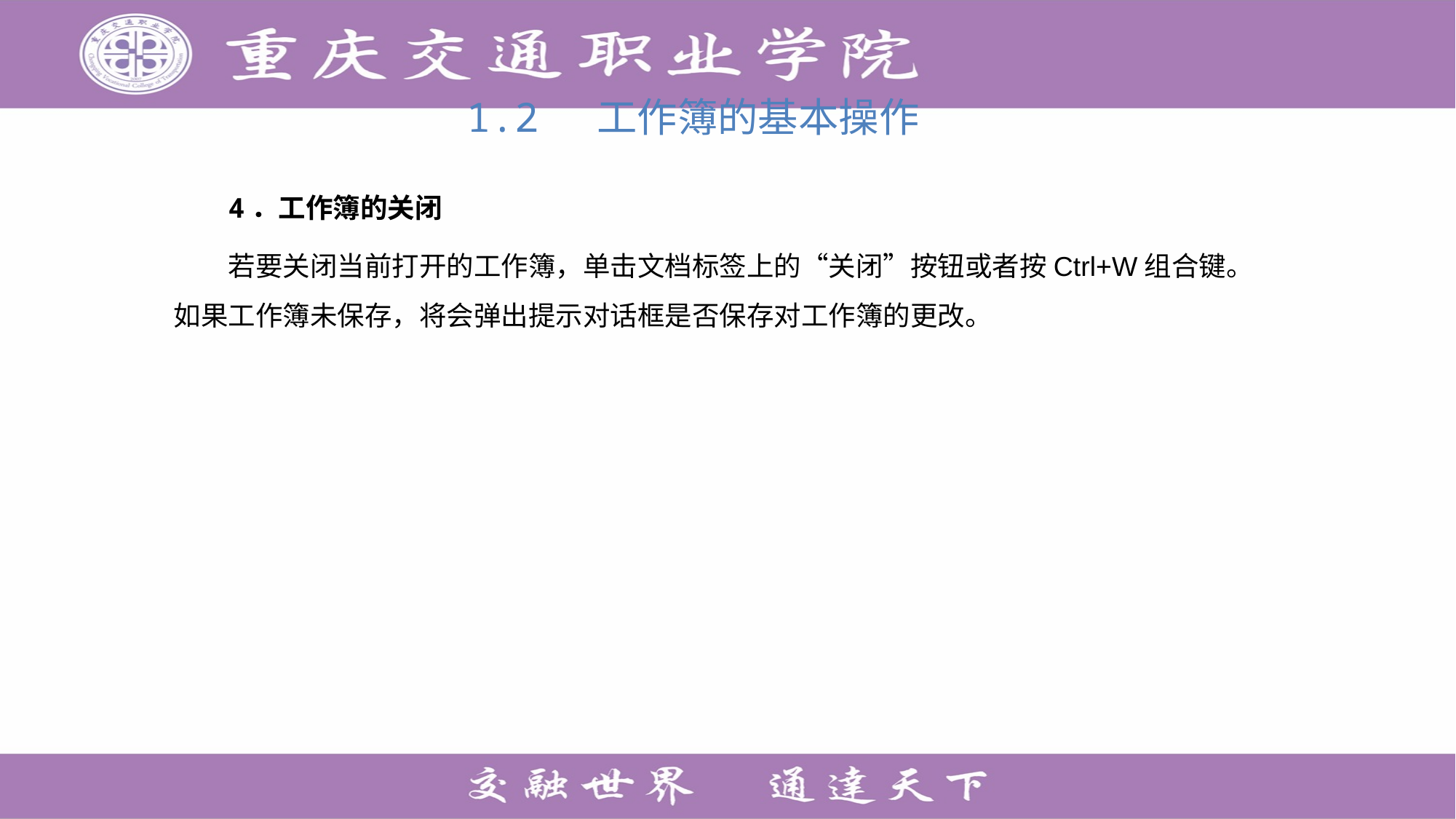

# 1.2  工作簿的基本操作
4．工作簿的关闭
若要关闭当前打开的工作簿，单击文档标签上的“关闭”按钮或者按Ctrl+W组合键。如果工作簿未保存，将会弹出提示对话框是否保存对工作簿的更改。